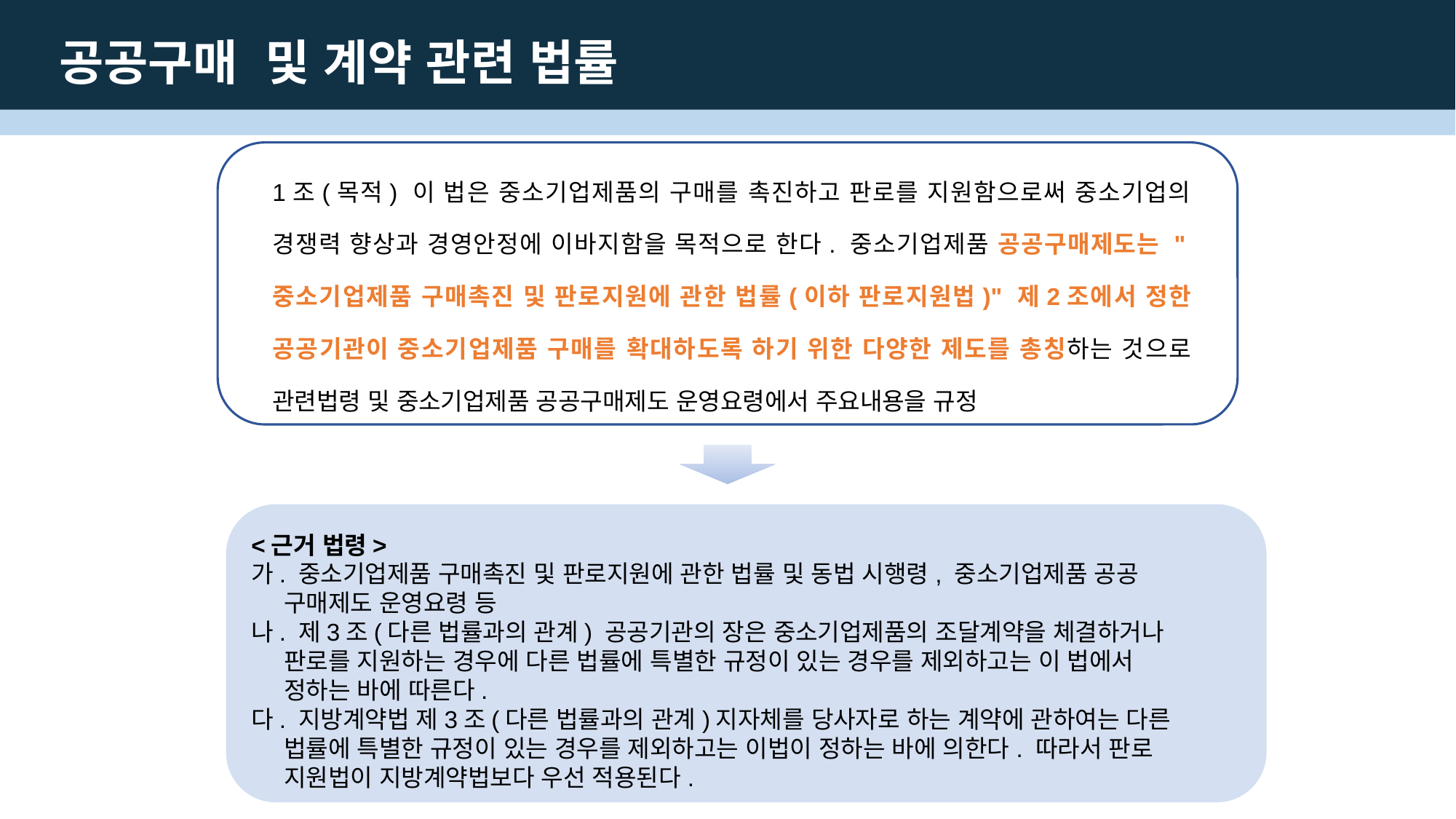

공공구매  및 계약 관련 법률

1조(목적) 이 법은 중소기업제품의 구매를 촉진하고 판로를 지원함으로써 중소기업의 경쟁력 향상과 경영안정에 이바지함을 목적으로 한다. 중소기업제품 공공구매제도는 "중소기업제품 구매촉진 및 판로지원에 관한 법률(이하 판로지원법)" 제2조에서 정한 공공기관이 중소기업제품 구매를 확대하도록 하기 위한 다양한 제도를 총칭하는 것으로 관련법령 및 중소기업제품 공공구매제도 운영요령에서 주요내용을 규정

<근거 법령>
가. 중소기업제품 구매촉진 및 판로지원에 관한 법률 및 동법 시행령, 중소기업제품 공공
    구매제도 운영요령 등
나. 제3조(다른 법률과의 관계) 공공기관의 장은 중소기업제품의 조달계약을 체결하거나
    판로를 지원하는 경우에 다른 법률에 특별한 규정이 있는 경우를 제외하고는 이 법에서
    정하는 바에 따른다.
다. 지방계약법 제3조(다른 법률과의 관계)지자체를 당사자로 하는 계약에 관하여는 다른
    법률에 특별한 규정이 있는 경우를 제외하고는 이법이 정하는 바에 의한다. 따라서 판로
    지원법이 지방계약법보다 우선 적용된다.